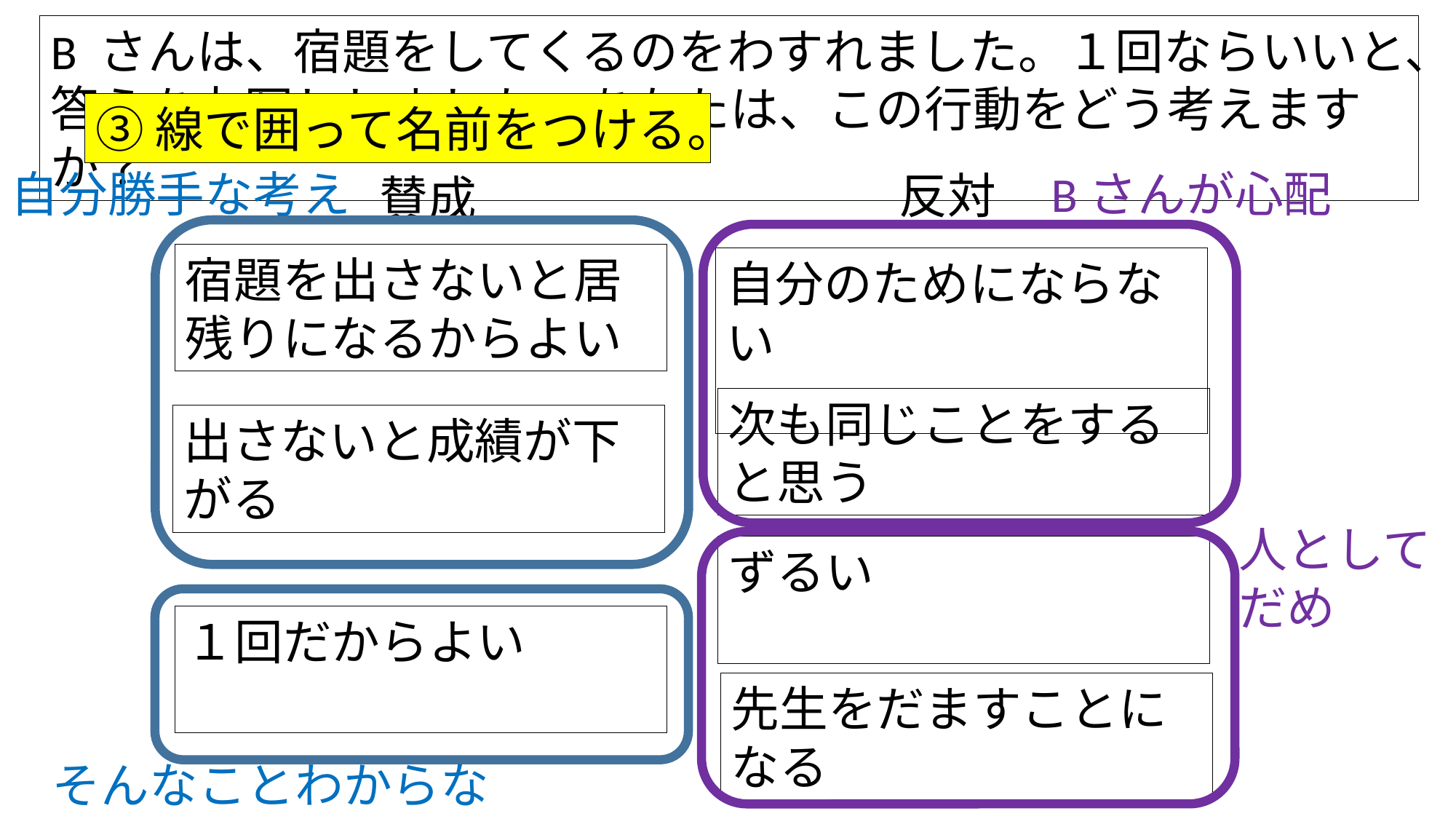

B さんは、宿題をしてくるのをわすれました。１回ならいいと、答えを丸写ししました。あなたは、この行動をどう考えますか？
③線で囲って名前をつける。
Bさんが心配
自分勝手な考え
反対
賛成

宿題を出さないと居残りになるからよい
自分のためにならない

次も同じことをすると思う
出さないと成績が下がる
人として
だめ

ずるい

１回だからよい

先生をだますことになる
そんなことわからない